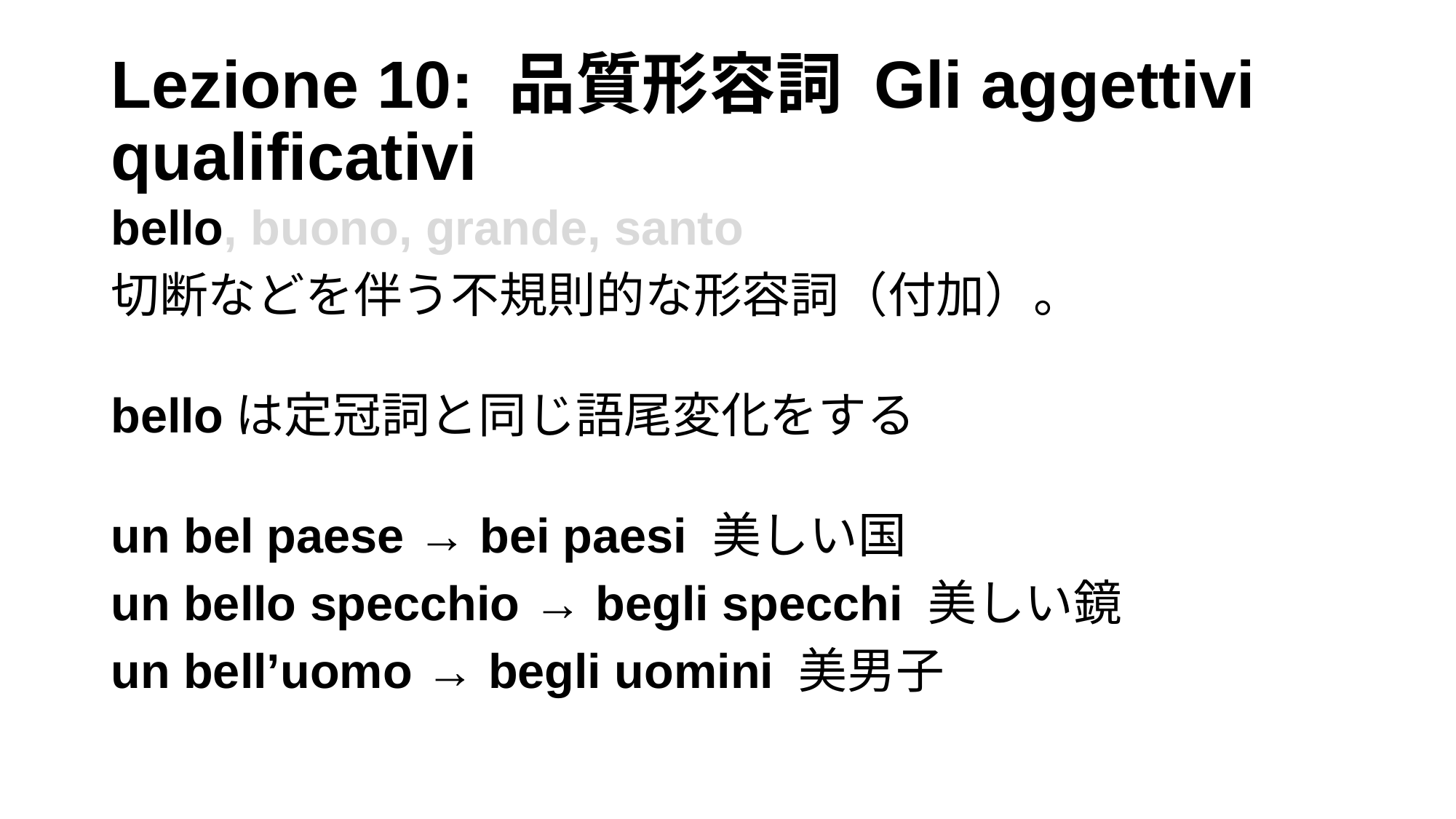

# Lezione 10: 品質形容詞 Gli aggettivi qualificativi
bello, buono, grande, santo
切断などを伴う不規則的な形容詞（付加）。
belloは定冠詞と同じ語尾変化をする
un bel paese → bei paesi 美しい国
un bello specchio → begli specchi 美しい鏡
un bell’uomo → begli uomini 美男子